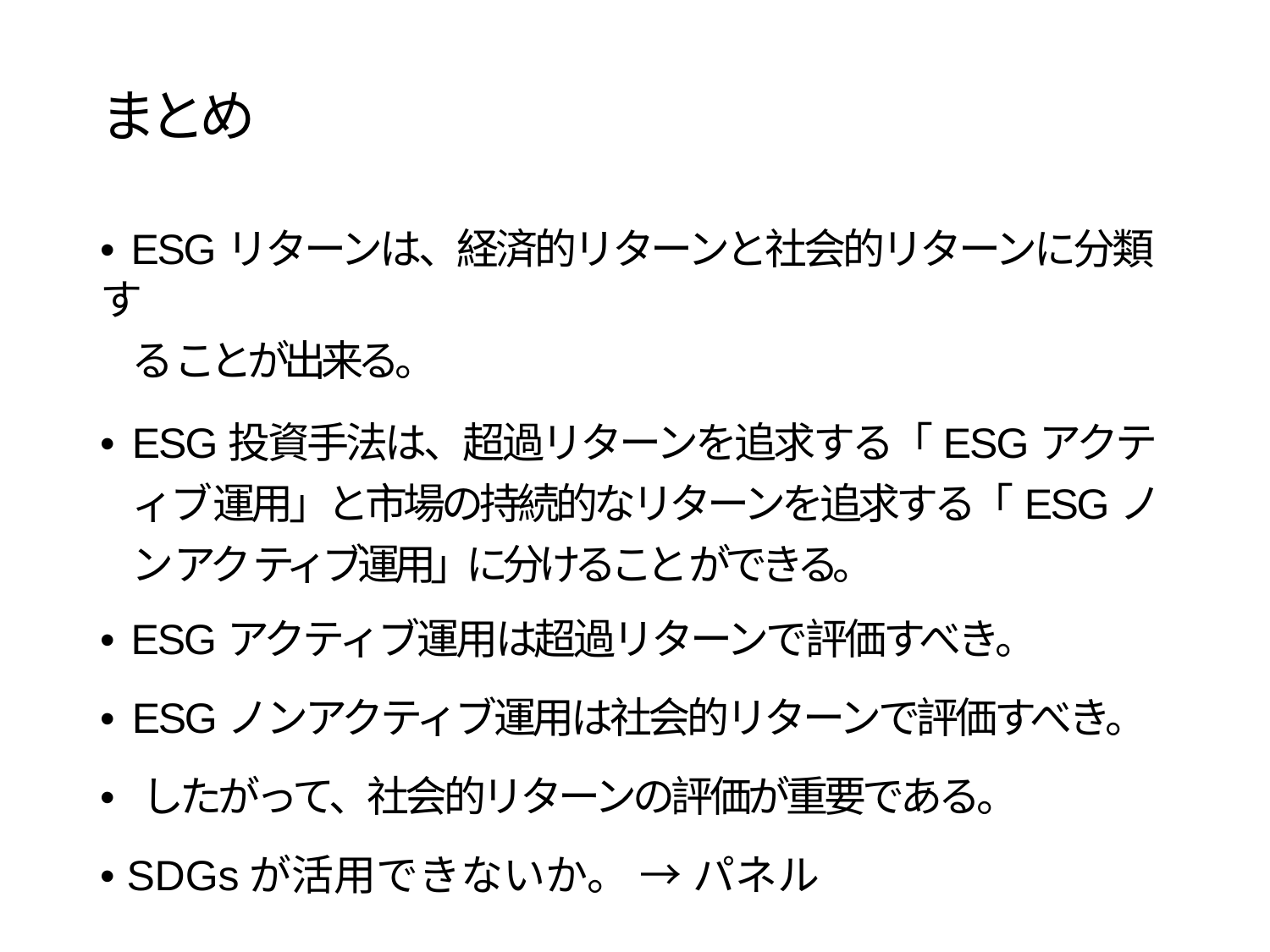

まとめ

• ESGリターンは、経済的リターンと社会的リターンに分類す

ることが出来る。

• ESG投資手法は、超過リターンを追求する「ESGアクティブ運用」と市場の持続的なリターンを追求する「ESGノンアクティブ運用」に分けることができる。

• ESGアクティブ運用は超過リターンで評価すべき。

• ESGノンアクティブ運用は社会的リターンで評価すべき。

• したがって、社会的リターンの評価が重要である。

• SDGsが活用できないか。 → パネル

28